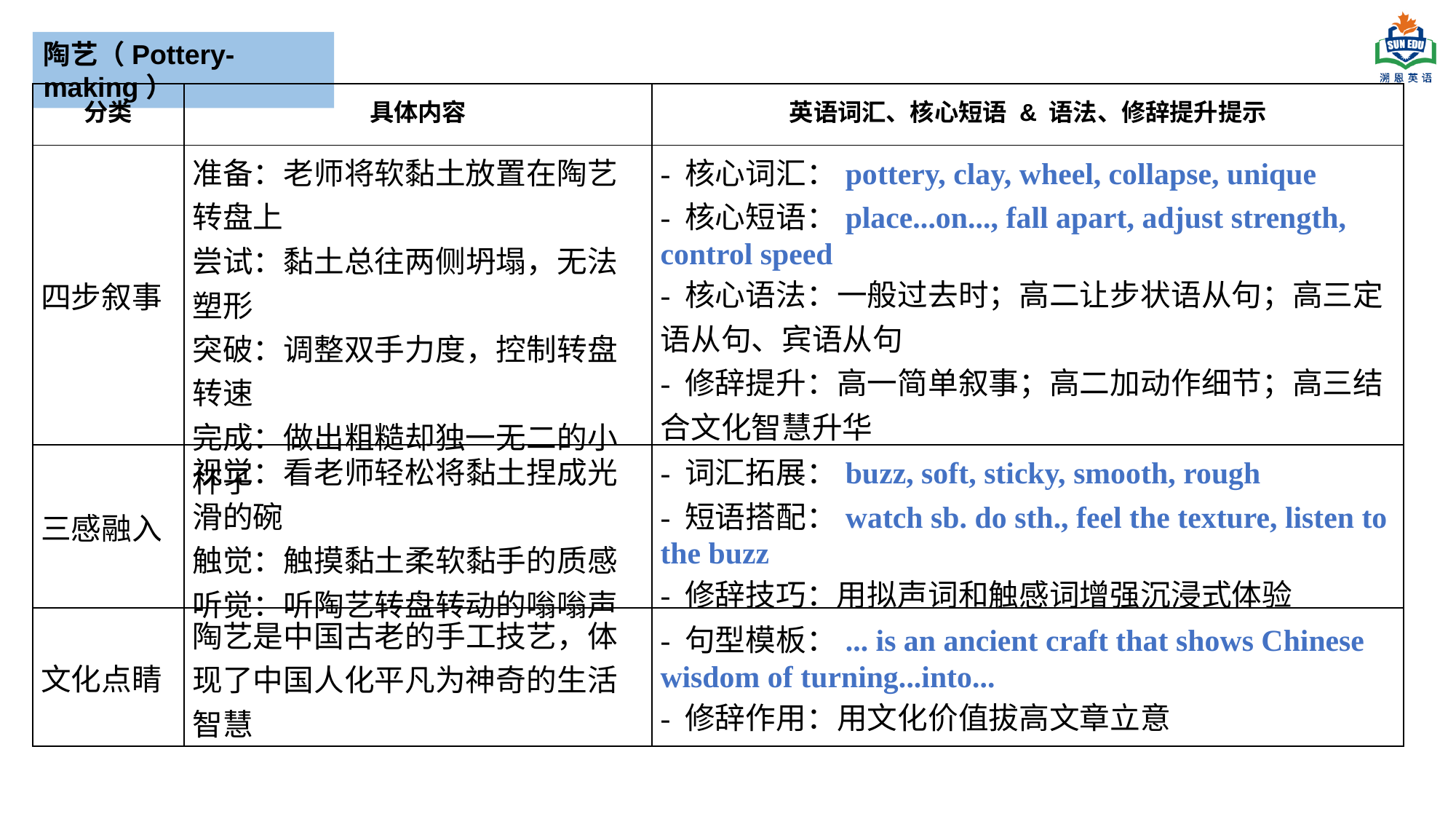

陶艺（Pottery-making）
| 分类 | 具体内容 | 英语词汇、核心短语 & 语法、修辞提升提示 |
| --- | --- | --- |
| 四步叙事 | 准备：老师将软黏土放置在陶艺转盘上 尝试：黏土总往两侧坍塌，无法塑形 突破：调整双手力度，控制转盘转速 完成：做出粗糙却独一无二的小杯子 | - 核心词汇：pottery, clay, wheel, collapse, unique - 核心短语：place...on..., fall apart, adjust strength, control speed - 核心语法：一般过去时；高二让步状语从句；高三定语从句、宾语从句 - 修辞提升：高一简单叙事；高二加动作细节；高三结合文化智慧升华 |
| 三感融入 | 视觉：看老师轻松将黏土捏成光滑的碗 触觉：触摸黏土柔软黏手的质感 听觉：听陶艺转盘转动的嗡嗡声 | - 词汇拓展：buzz, soft, sticky, smooth, rough - 短语搭配：watch sb. do sth., feel the texture, listen to the buzz - 修辞技巧：用拟声词和触感词增强沉浸式体验 |
| 文化点睛 | 陶艺是中国古老的手工技艺，体现了中国人化平凡为神奇的生活智慧 | - 句型模板：... is an ancient craft that shows Chinese wisdom of turning...into... - 修辞作用：用文化价值拔高文章立意 |